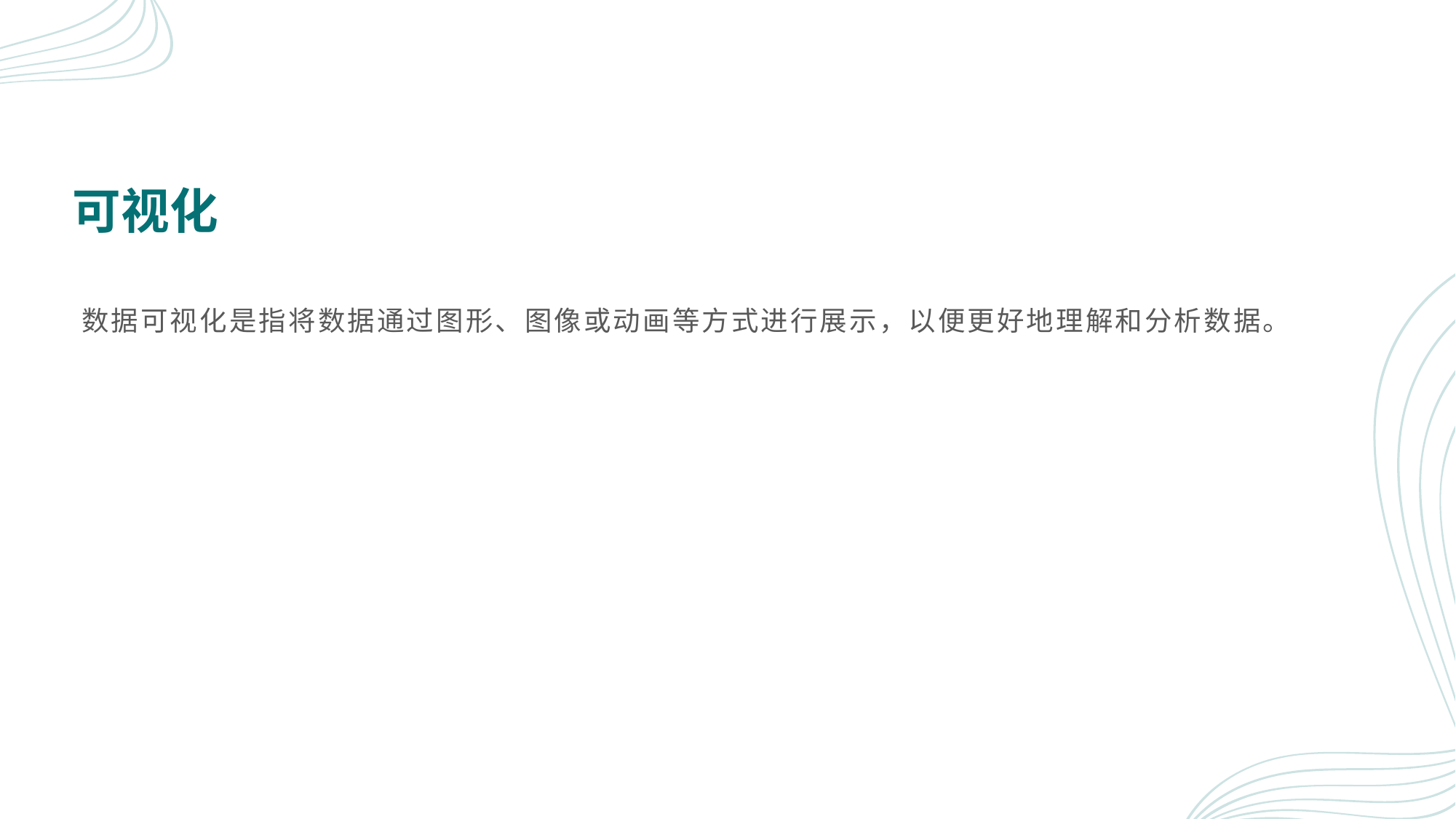

# 可视化
‌数据可视化‌是指将数据通过图形、图像或动画等方式进行展示，以便更好地理解和分析数据。